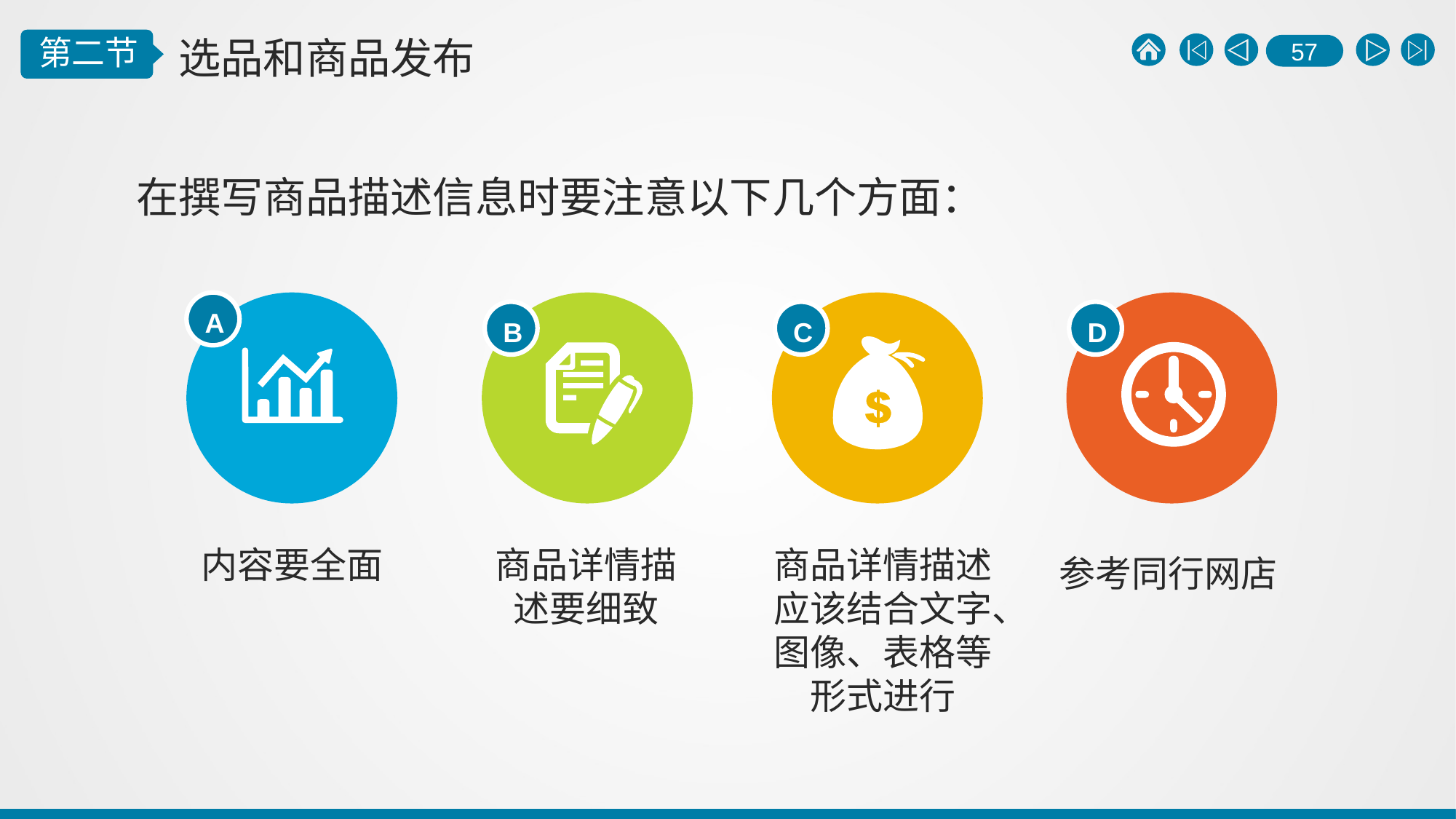

在撰写商品描述信息时要注意以下几个方面：

A

B

C

D

内容要全面
商品详情描述要细致
商品详情描述应该结合文字、图像、表格等形式进行
参考同行网店